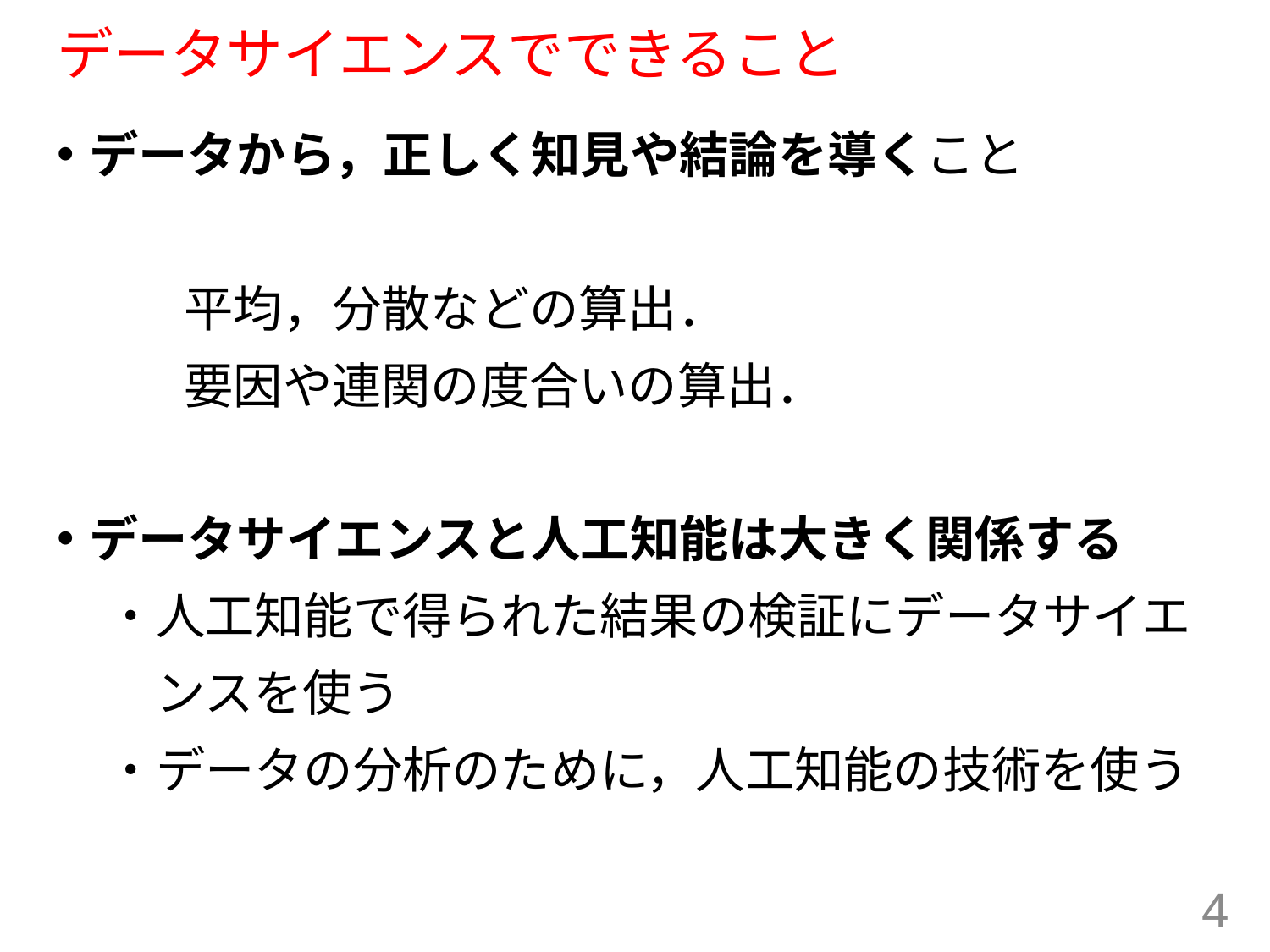

# データサイエンスでできること
データから，正しく知見や結論を導くこと

	平均，分散などの算出．
	要因や連関の度合いの算出．

データサイエンスと人工知能は大きく関係する
　・人工知能で得られた結果の検証にデータサイエ
　　ンスを使う
　・データの分析のために，人工知能の技術を使う
4